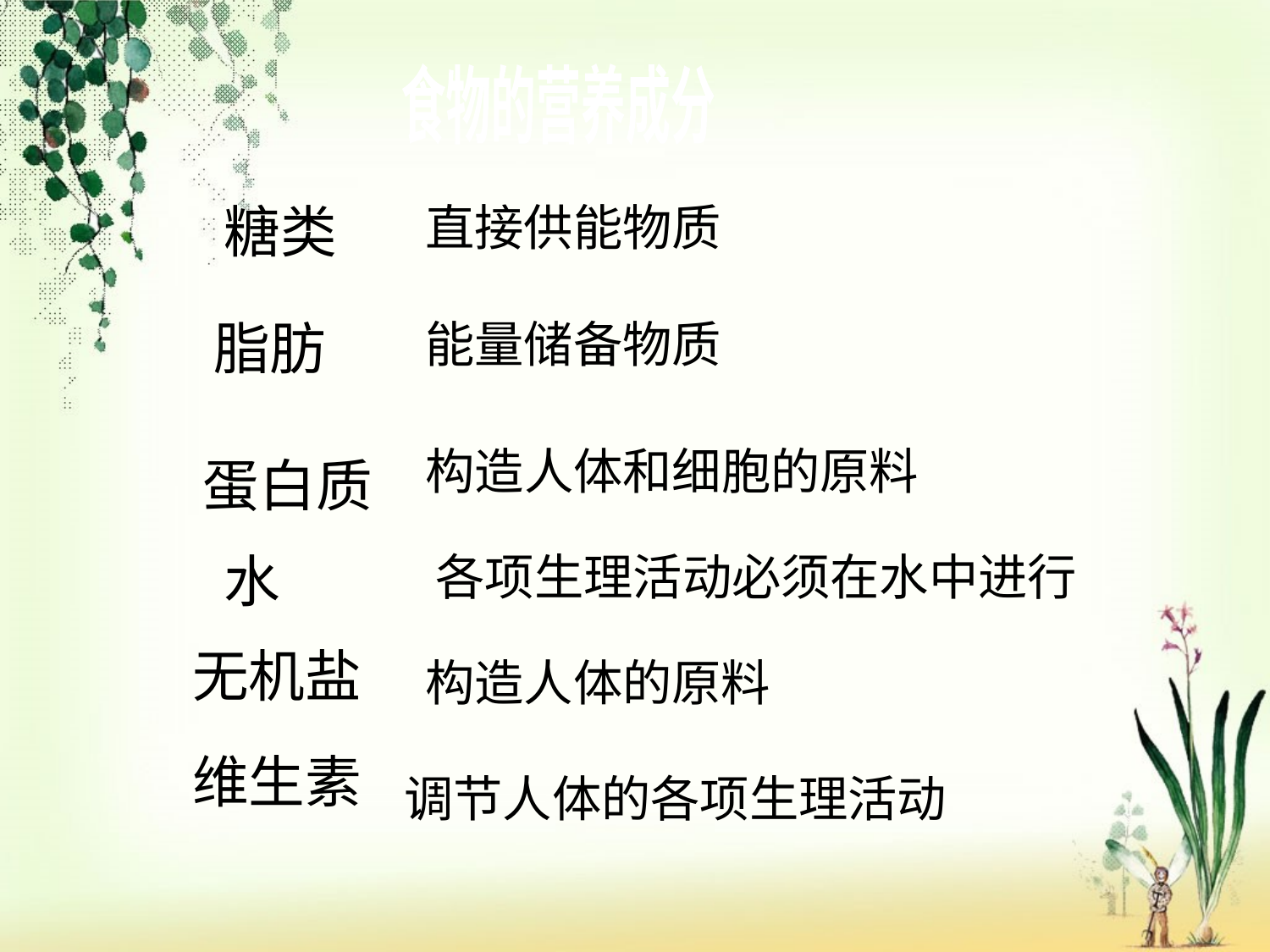

食物的营养成分
糖类
直接供能物质
脂肪
能量储备物质
构造人体和细胞的原料
蛋白质
水
各项生理活动必须在水中进行
无机盐
构造人体的原料
维生素
调节人体的各项生理活动